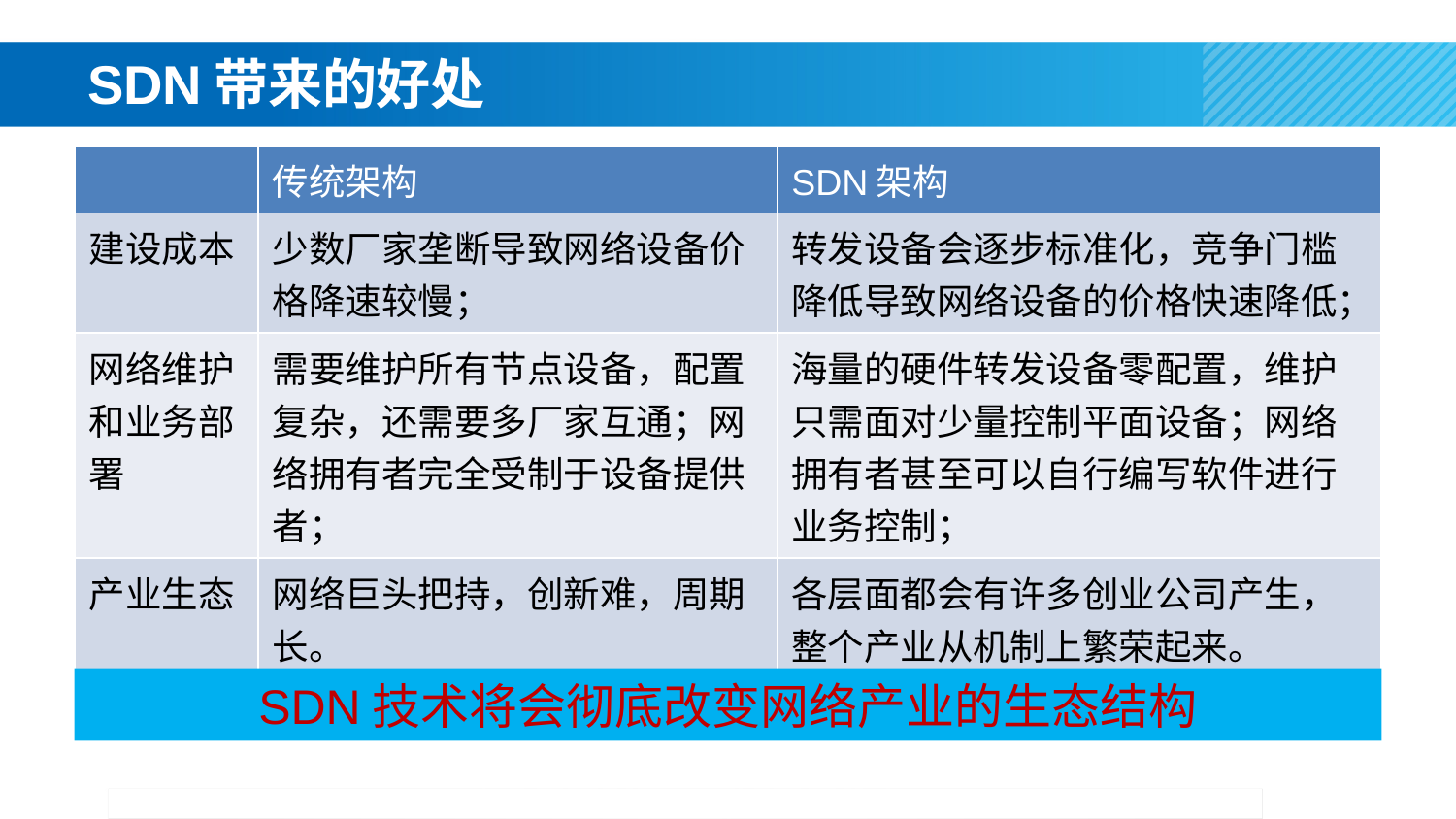

# SDN带来的好处
|  | 传统架构 | SDN架构 |
| --- | --- | --- |
| 建设成本 | 少数厂家垄断导致网络设备价格降速较慢； | 转发设备会逐步标准化，竞争门槛降低导致网络设备的价格快速降低； |
| 网络维护和业务部署 | 需要维护所有节点设备，配置复杂，还需要多厂家互通；网络拥有者完全受制于设备提供者； | 海量的硬件转发设备零配置，维护只需面对少量控制平面设备；网络拥有者甚至可以自行编写软件进行业务控制； |
| 产业生态 | 网络巨头把持，创新难，周期长。 | 各层面都会有许多创业公司产生，整个产业从机制上繁荣起来。 |
SDN技术将会彻底改变网络产业的生态结构